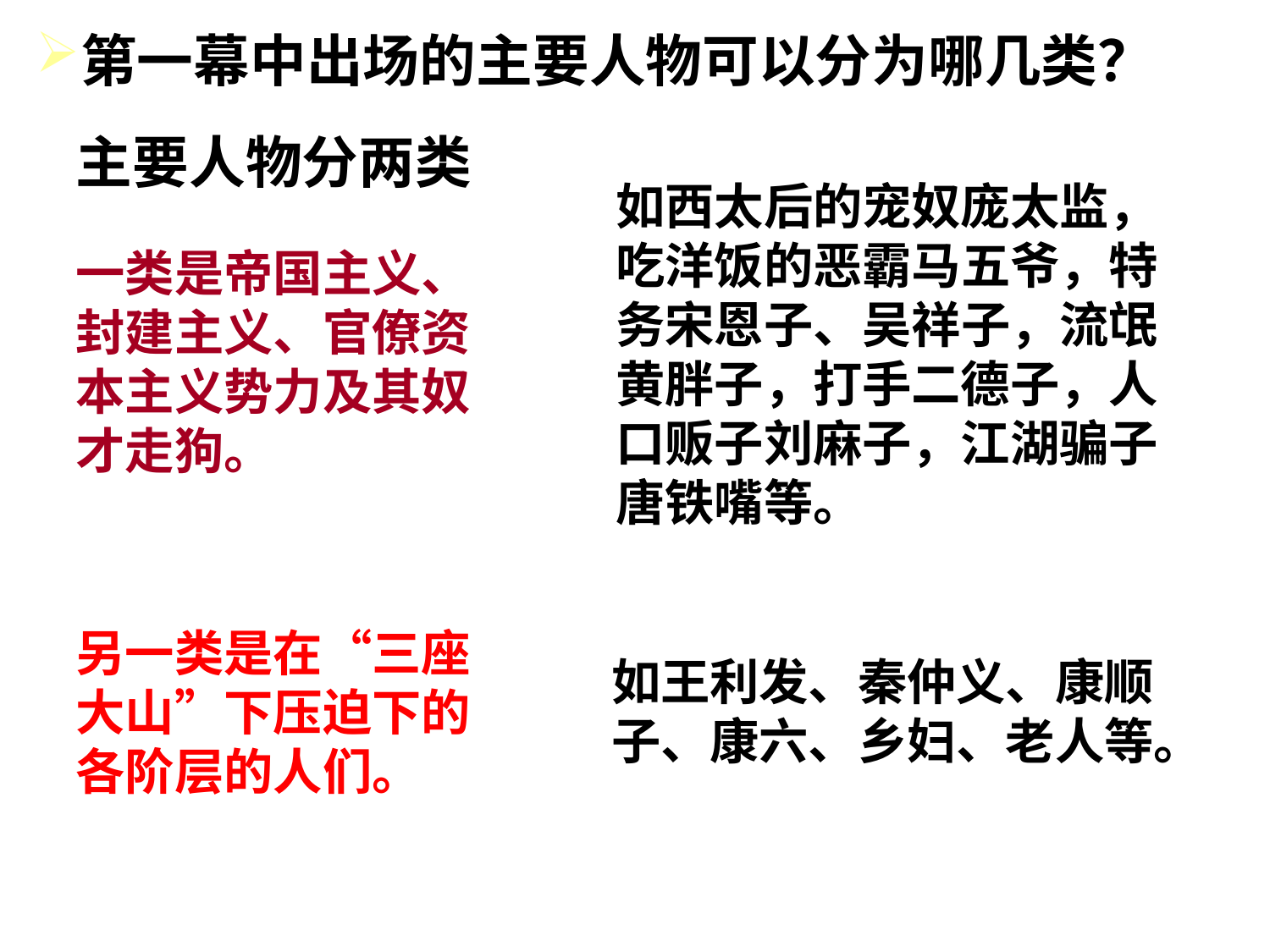

第一幕中出场的主要人物可以分为哪几类？
主要人物分两类
如西太后的宠奴庞太监，吃洋饭的恶霸马五爷，特务宋恩子、吴祥子，流氓黄胖子，打手二德子，人口贩子刘麻子，江湖骗子唐铁嘴等。
一类是帝国主义、封建主义、官僚资本主义势力及其奴才走狗。
另一类是在“三座大山”下压迫下的各阶层的人们。
如王利发、秦仲义、康顺子、康六、乡妇、老人等。